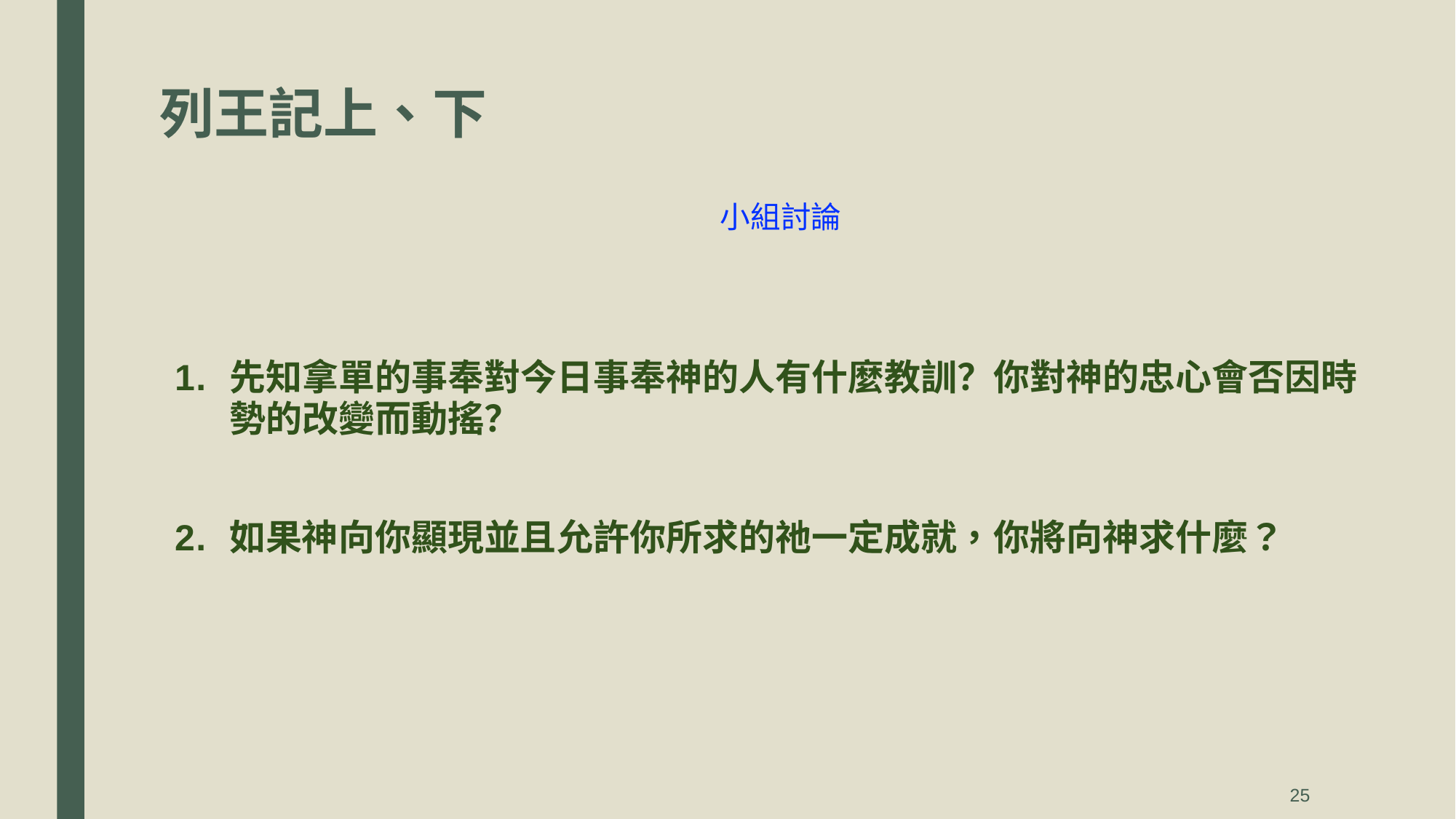

# 列王記上、下
小組討論

先知拿單的事奉對今日事奉神的人有什麼教訓？你對神的忠心會否因時勢的改變而動搖？

如果神向你顯現並且允許你所求的祂一定成就，你將向神求什麼？

25